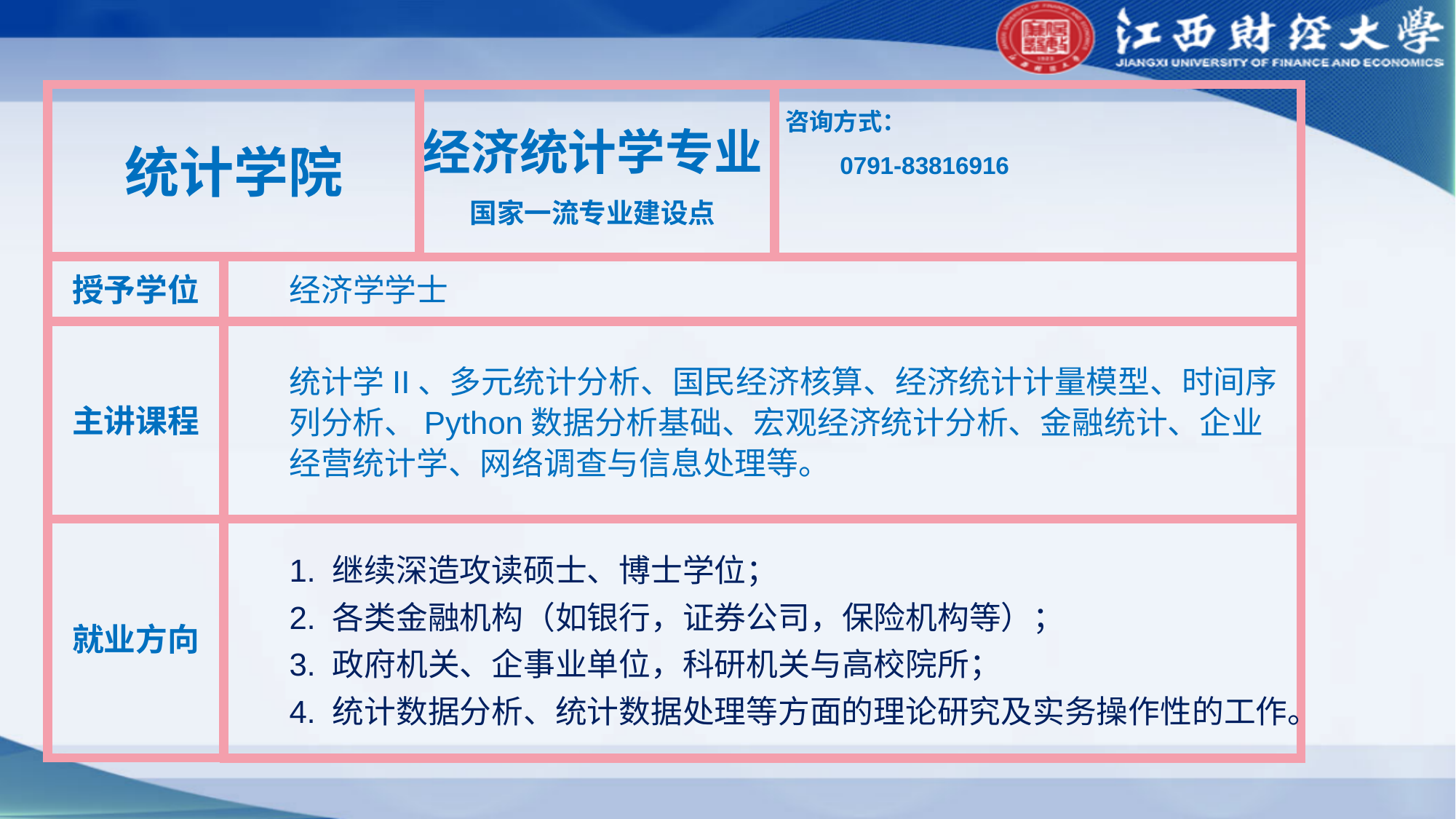

统计学院

经济统计学专业
国家一流专业建设点
咨询方式：
0791-83816916
授予学位
经济学学士
主讲课程
统计学II、多元统计分析、国民经济核算、经济统计计量模型、时间序列分析、Python数据分析基础、宏观经济统计分析、金融统计、企业经营统计学、网络调查与信息处理等。
就业方向
1. 继续深造攻读硕士、博士学位；
2. 各类金融机构（如银行，证券公司，保险机构等）；
3. 政府机关、企事业单位，科研机关与高校院所；
4. 统计数据分析、统计数据处理等方面的理论研究及实务操作性的工作。